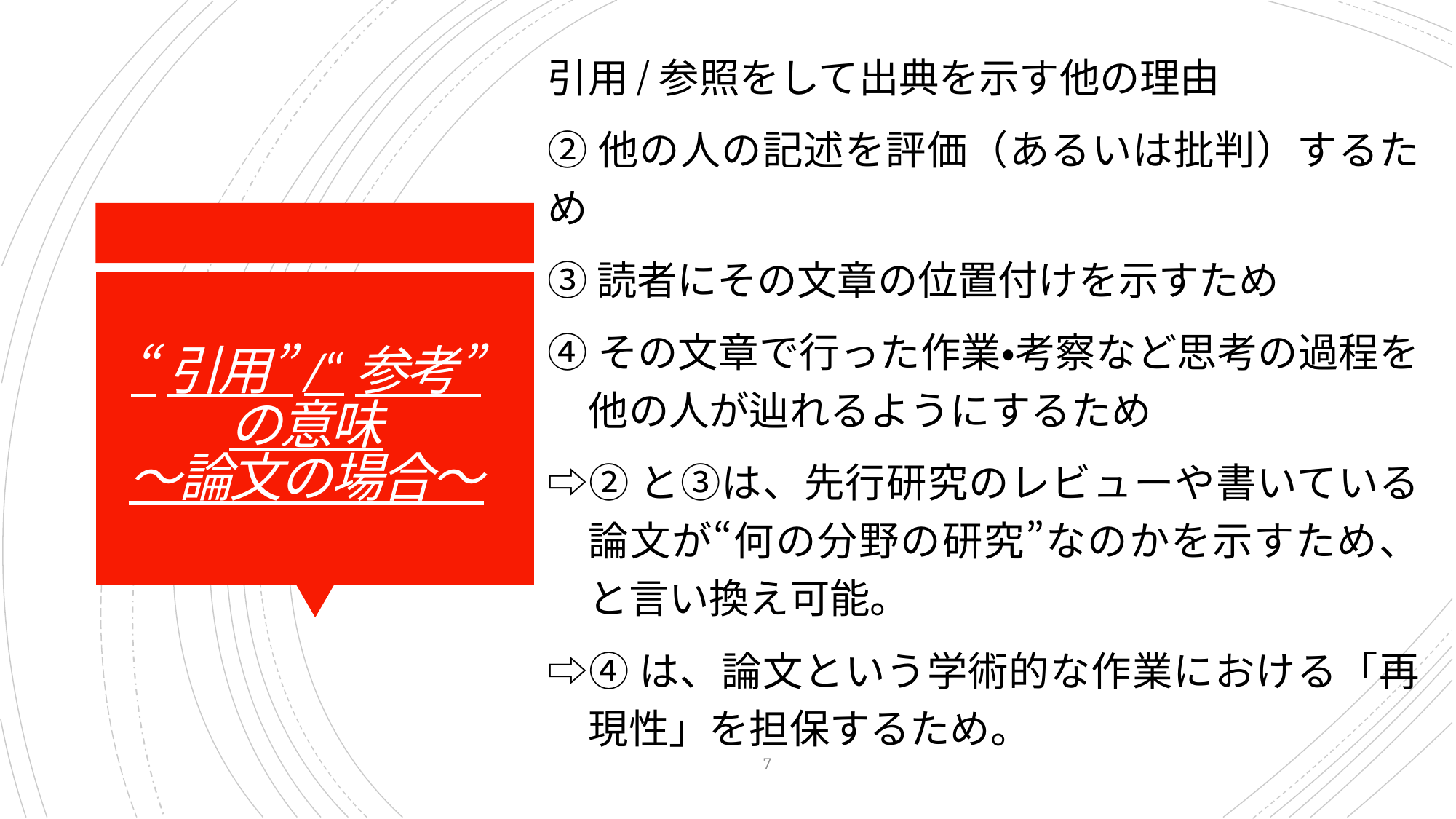

引用/参照をして出典を示す他の理由
②他の人の記述を評価（あるいは批判）するため
③読者にその文章の位置付けを示すため
④その文章で行った作業・考察など思考の過程を他の人が辿れるようにするため
⇨②と③は、先行研究のレビューや書いている論文が“何の分野の研究”なのかを示すため、と言い換え可能。
⇨④は、論文という学術的な作業における「再現性」を担保するため。
# “引用”/“参考” の意味 〜論文の場合〜
7